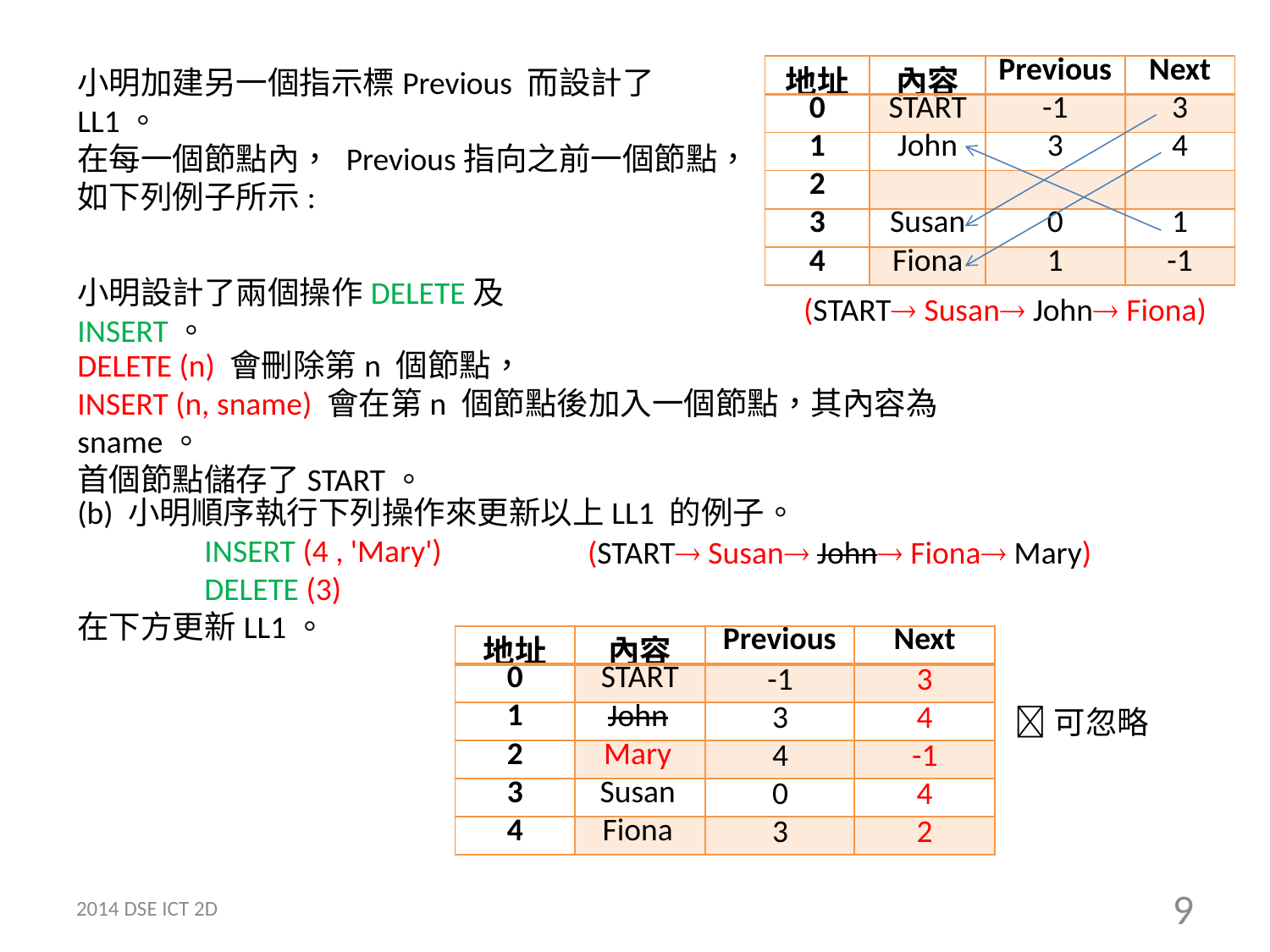

小明加建另一個指示標Previous 而設計了LL1。
在每一個節點內， Previous指向之前一個節點，如下列例子所示:
| 地址 | 內容 | Previous | Next |
| --- | --- | --- | --- |
| 0 | START | -1 | 3 |
| 1 | John | 3 | 4 |
| 2 |  |  |  |
| 3 | Susan | 0 | 1 |
| 4 | Fiona | 1 | -1 |
小明設計了兩個操作DELETE及INSERT。
(START→ Susan→ John→ Fiona)
DELETE (n) 會刪除第n 個節點，
INSERT (n, sname) 會在第n 個節點後加入一個節點，其內容為sname。
首個節點儲存了START。
(b) 小明順序執行下列操作來更新以上LL1 的例子。
	INSERT (4 , 'Mary')
	DELETE (3)
在下方更新LL1。
(START→ Susan→ John→ Fiona→ Mary)
| 地址 | 內容 | Previous | Next |
| --- | --- | --- | --- |
| 0 | START |  |  |
| 1 |  |  |  |
| 2 |  |  |  |
| 3 |  |  |  |
| 4 |  |  |  |
| -1 |
| --- |
| 3 |
| 4 |
| 0 |
| 3 |
| 3 |
| --- |
| 4 |
| -1 |
| 4 |
| 2 |
←可忽略
| John |
| --- |
| Mary |
| Susan |
| Fiona |
2014 DSE ICT 2D
9